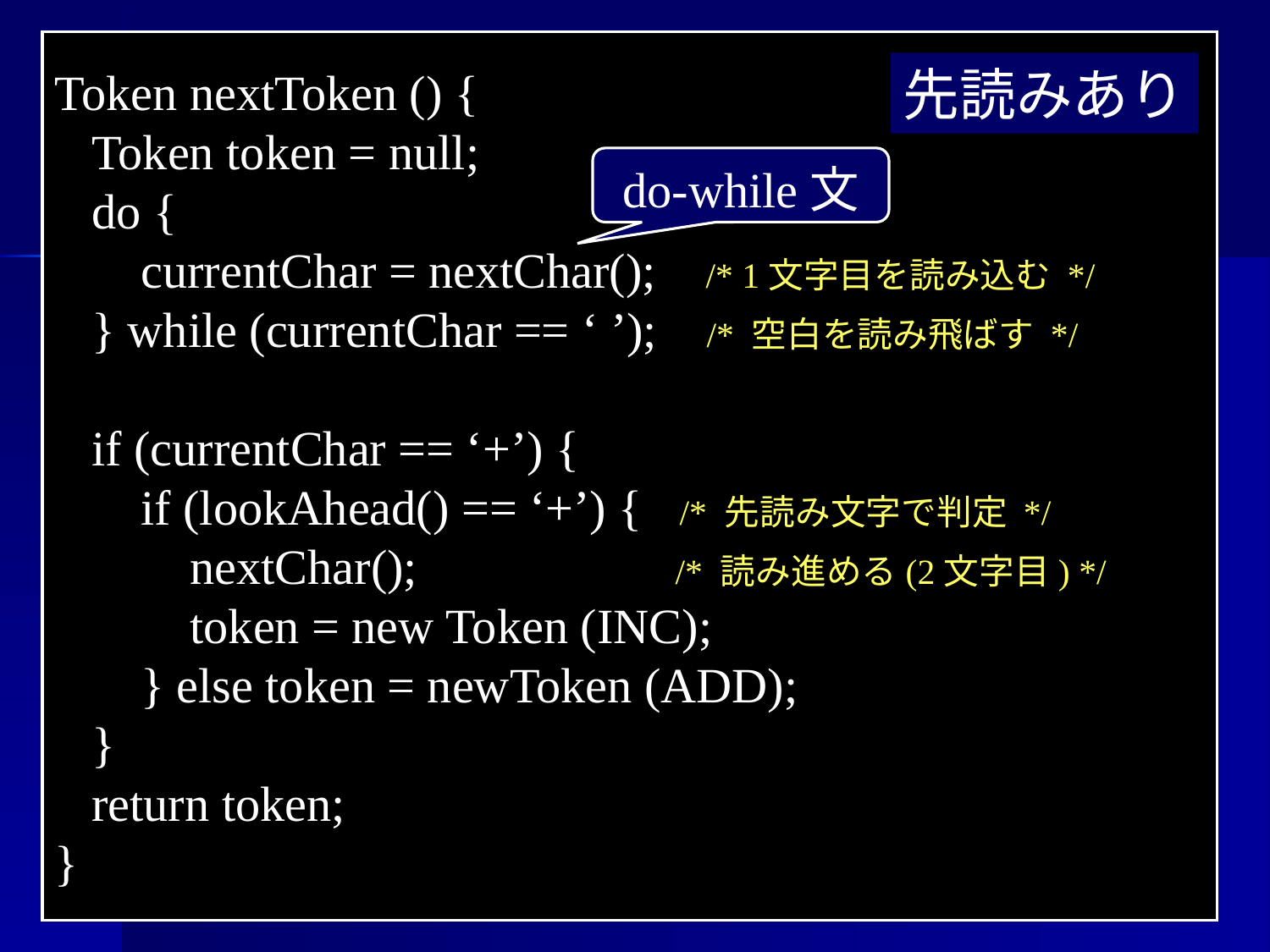

Token nextToken () {
   Token token = null;
   do {
       currentChar = nextChar();    /* 1文字目を読み込む */
   } while (currentChar == ‘ ’);    /* 空白を読み飛ばす */

   if (currentChar == ‘+’) {
       if (lookAhead() == ‘+’) {   /* 先読み文字で判定 */
           nextChar();                     /* 読み進める(2文字目) */
           token = new Token (INC);
       } else token = newToken (ADD);
   }
   return token;
}
先読みあり
do-while文